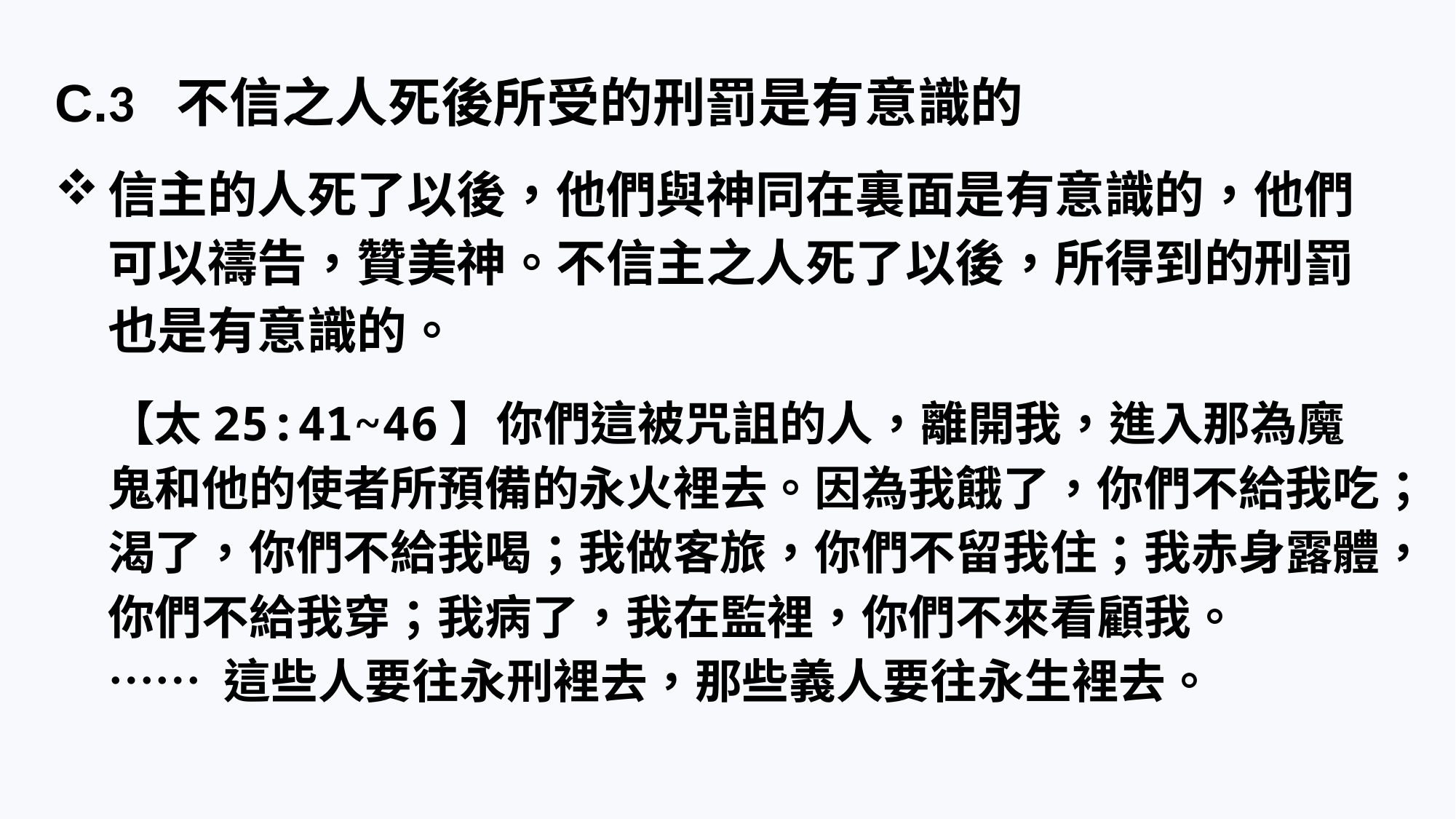

C.3  不信之人死後所受的刑罰是有意識的
信主的人死了以後，他們與神同在裏面是有意識的，他們可以禱告，贊美神。不信主之人死了以後，所得到的刑罰也是有意識的。
【太25:41~46】你們這被咒詛的人，離開我，進入那為魔鬼和他的使者所預備的永火裡去。因為我餓了，你們不給我吃；渴了，你們不給我喝；我做客旅，你們不留我住；我赤身露體，你們不給我穿；我病了，我在監裡，你們不來看顧我。
…… 這些人要往永刑裡去，那些義人要往永生裡去。